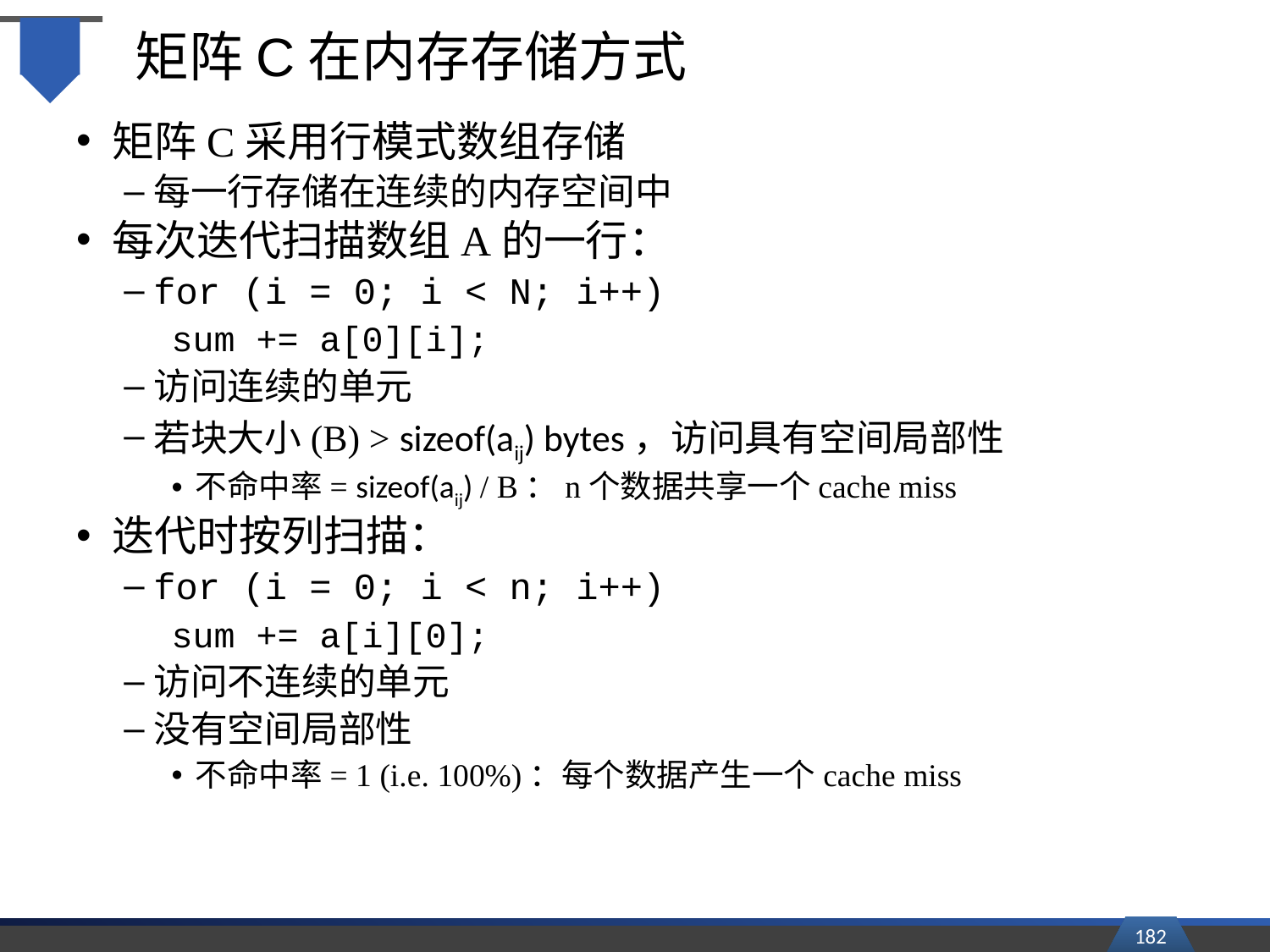

# 矩阵C在内存存储方式
矩阵C采用行模式数组存储
每一行存储在连续的内存空间中
每次迭代扫描数组A的一行：
for (i = 0; i < N; i++)
sum += a[0][i];
访问连续的单元
若块大小(B) > sizeof(aij) bytes，访问具有空间局部性
不命中率= sizeof(aij) / B：n个数据共享一个cache miss
迭代时按列扫描：
for (i = 0; i < n; i++)
sum += a[i][0];
访问不连续的单元
没有空间局部性
不命中率= 1 (i.e. 100%)：每个数据产生一个cache miss
182